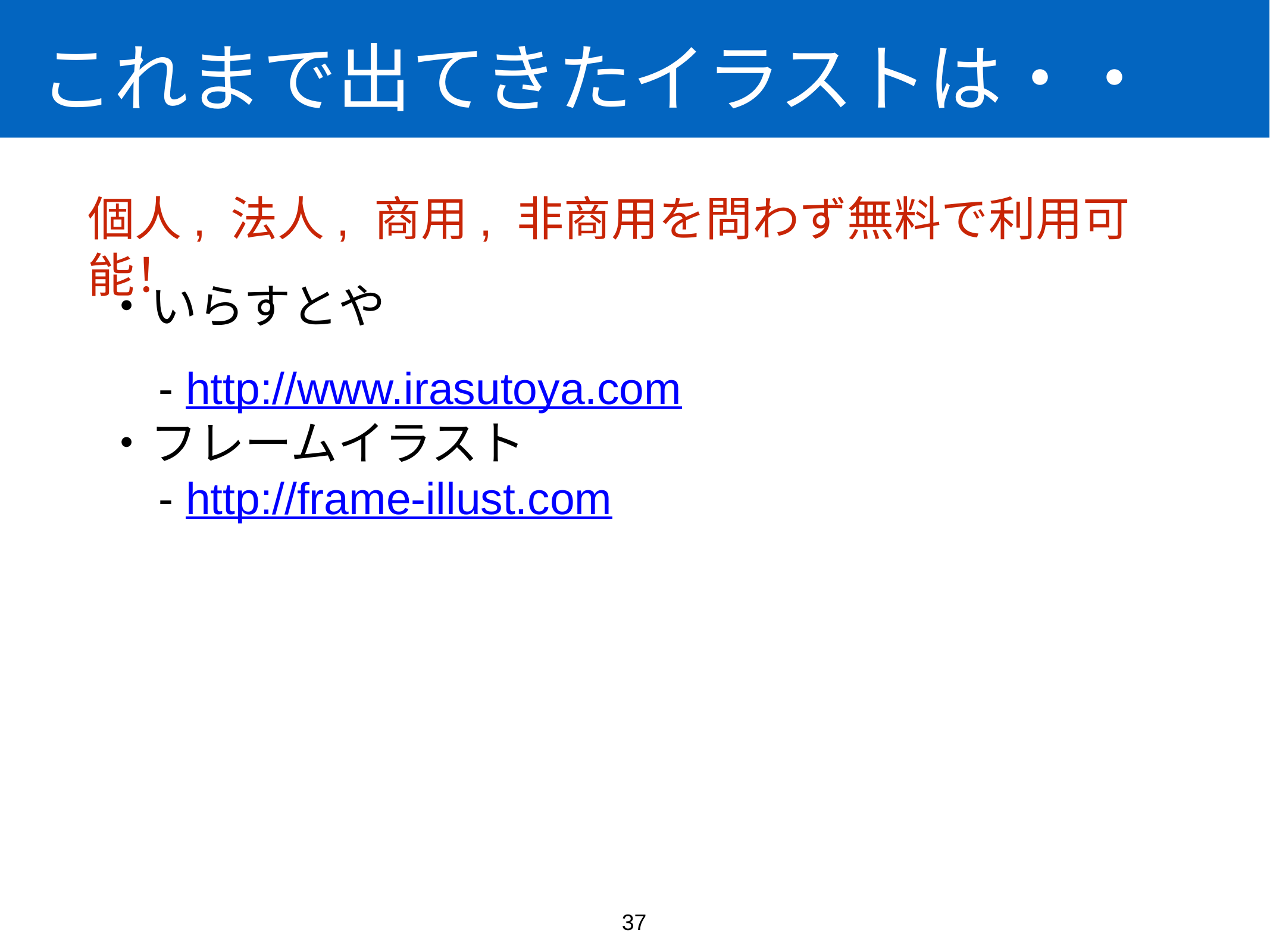

これまで出てきたイラストは・・
個人, 法人, 商用, 非商用を問わず無料で利用可能！
・いらすとや
　- http://www.irasutoya.com
・フレームイラスト
　- http://frame-illust.com
37
37
37